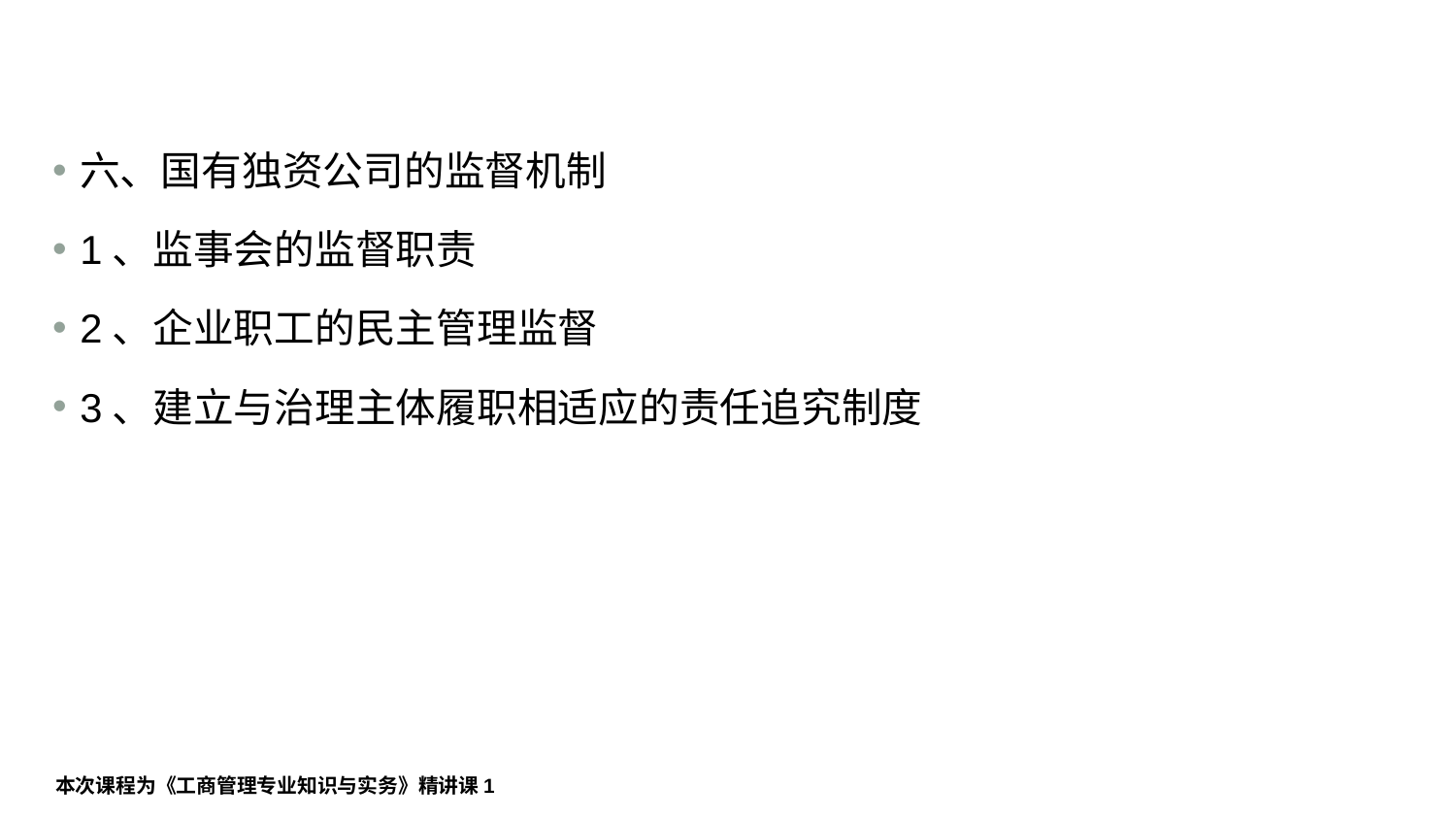

#
六、国有独资公司的监督机制
1、监事会的监督职责
2、企业职工的民主管理监督
3、建立与治理主体履职相适应的责任追究制度